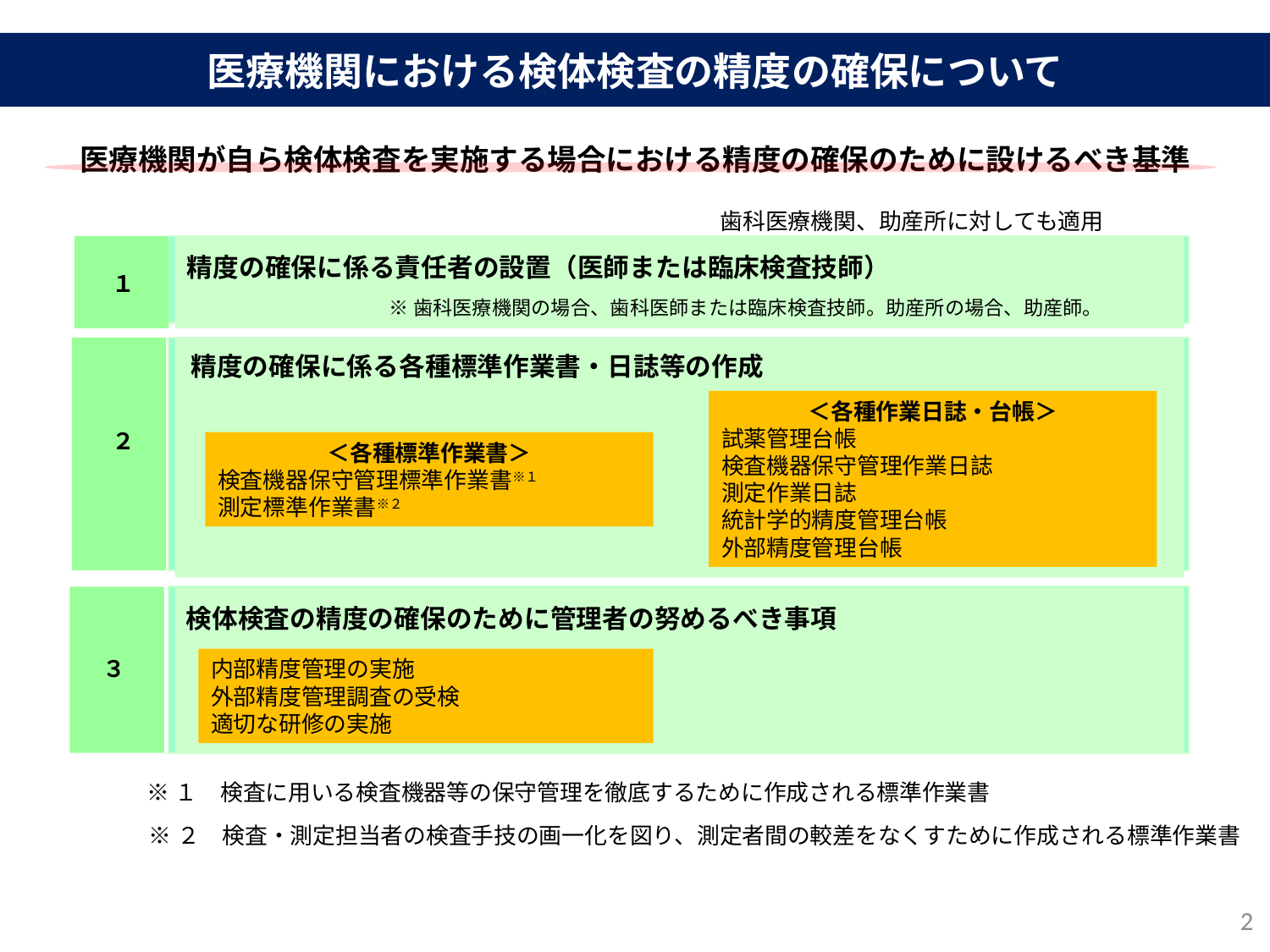

医療機関における検体検査の精度の確保について
医療機関が自ら検体検査を実施する場合における精度の確保のために設けるべき基準

歯科医療機関、助産所に対しても適用

精度の確保に係る責任者の設置（医師または臨床検査技師）
１
※歯科医療機関の場合、歯科医師または臨床検査技師。助産所の場合、助産師。

精度の確保に係る各種標準作業書・日誌等の作成
＜各種作業日誌・台帳＞
試薬管理台帳
検査機器保守管理作業日誌
測定作業日誌
統計学的精度管理台帳
外部精度管理台帳
２
＜各種標準作業書＞
検査機器保守管理標準作業書※１
測定標準作業書※２

検体検査の精度の確保のために管理者の努めるべき事項
３
内部精度管理の実施
外部精度管理調査の受検
適切な研修の実施
※１　検査に用いる検査機器等の保守管理を徹底するために作成される標準作業書
※２　検査・測定担当者の検査手技の画一化を図り、測定者間の較差をなくすために作成される標準作業書
2